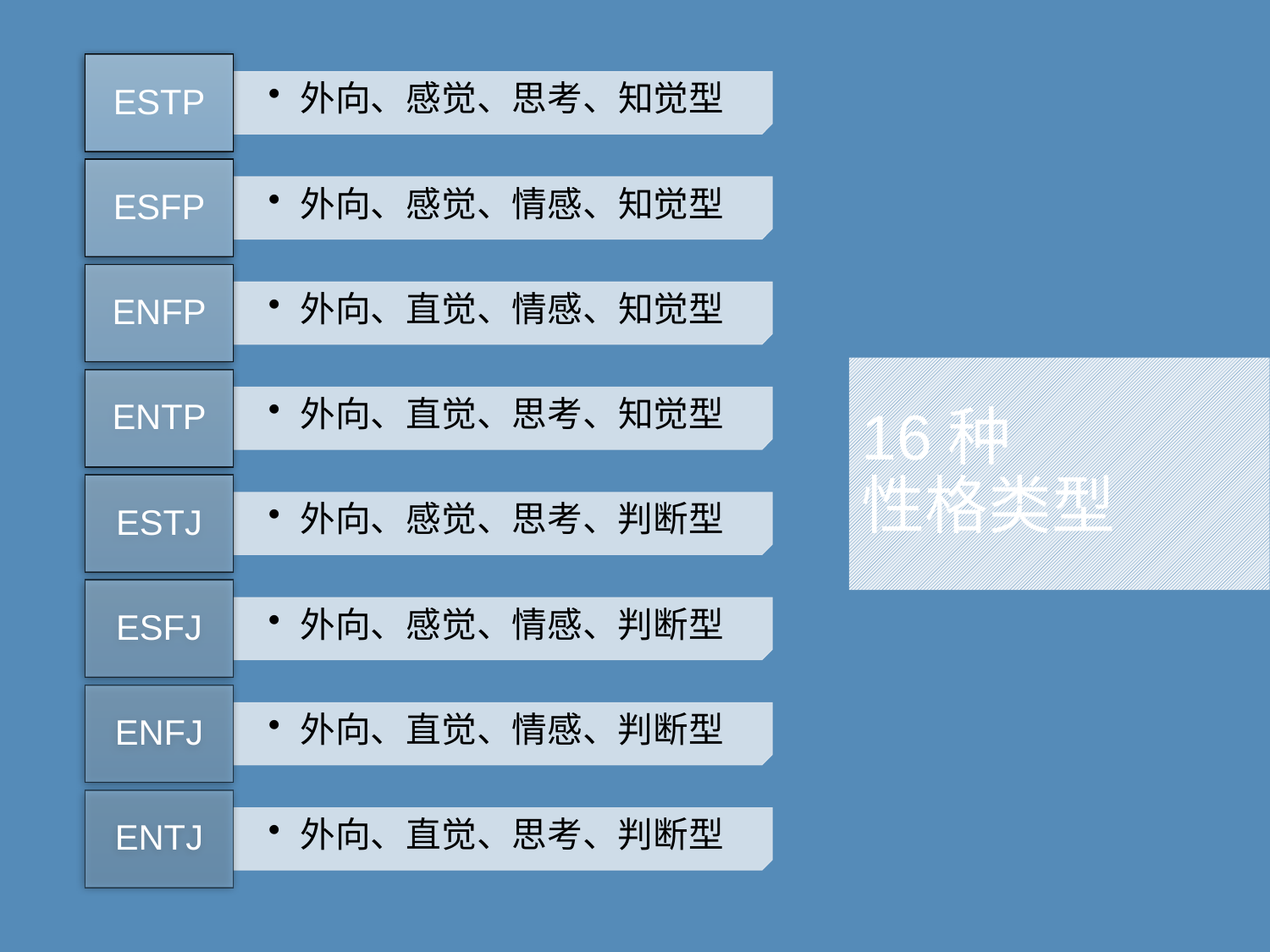

外向、感觉、思考、知觉型
ESTP
外向、感觉、情感、知觉型
ESFP
外向、直觉、情感、知觉型
ENFP
外向、直觉、思考、知觉型
ENTP
外向、感觉、思考、判断型
ESTJ
外向、感觉、情感、判断型
ESFJ
外向、直觉、情感、判断型
ENFJ
外向、直觉、思考、判断型
ENTJ
# 16种 性格类型